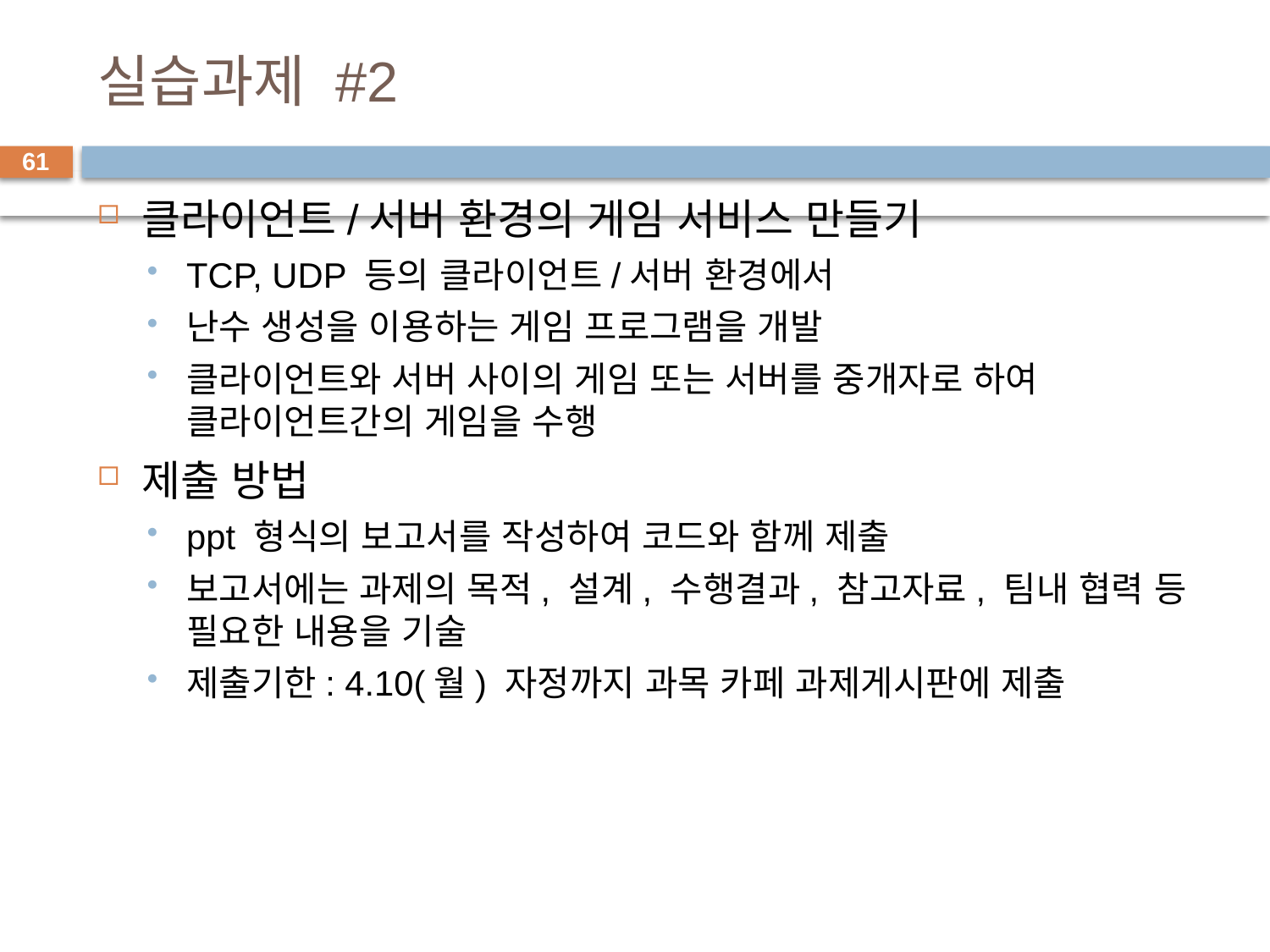

# 실습과제 #2
61
클라이언트/서버 환경의 게임 서비스 만들기
TCP, UDP 등의 클라이언트/서버 환경에서
난수 생성을 이용하는 게임 프로그램을 개발
클라이언트와 서버 사이의 게임 또는 서버를 중개자로 하여 클라이언트간의 게임을 수행
제출 방법
ppt 형식의 보고서를 작성하여 코드와 함께 제출
보고서에는 과제의 목적, 설계, 수행결과, 참고자료, 팀내 협력 등 필요한 내용을 기술
제출기한: 4.10(월) 자정까지 과목 카페 과제게시판에 제출